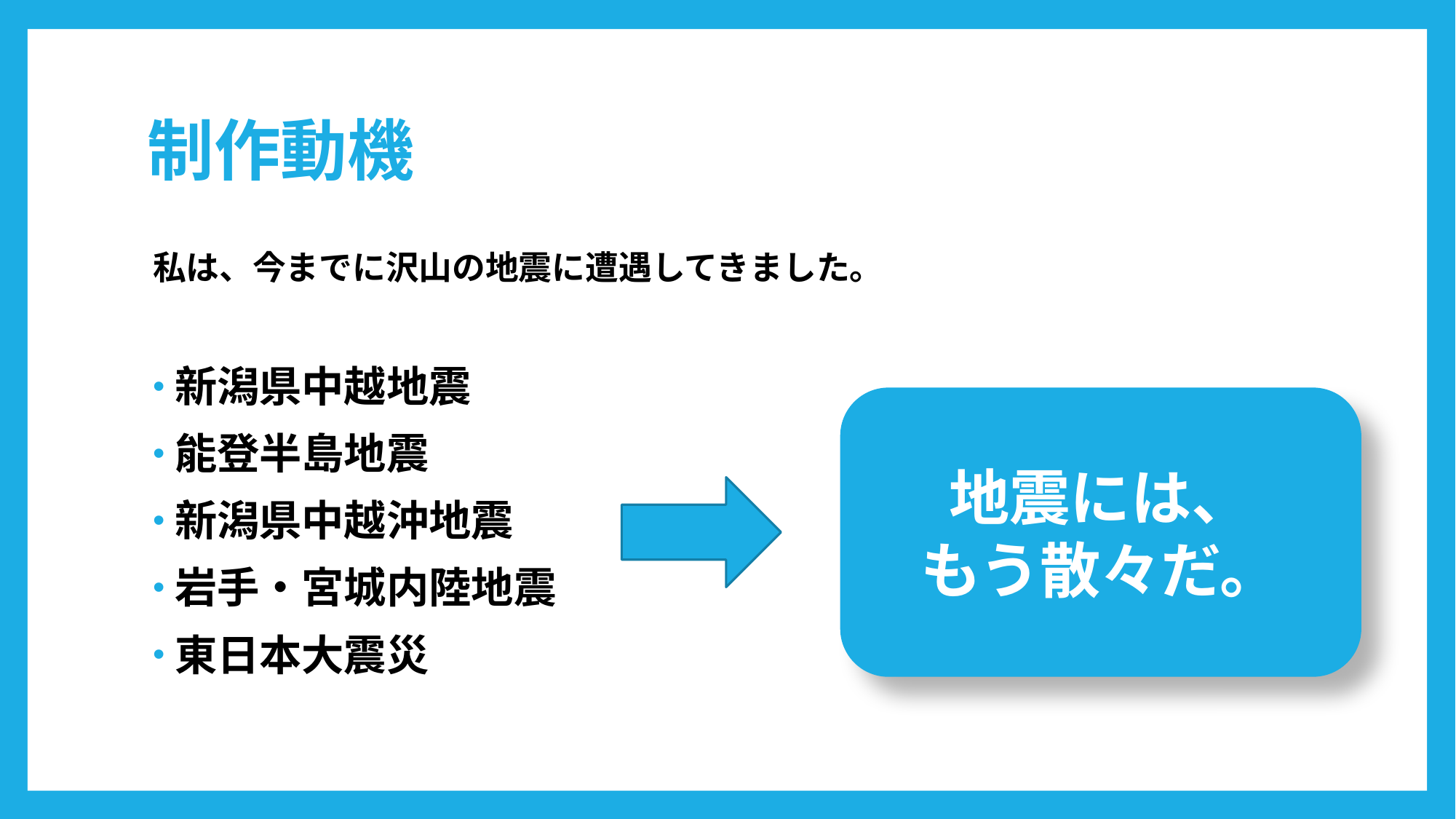

# 制作動機
私は、今までに沢山の地震に遭遇してきました。

新潟県中越地震
能登半島地震
新潟県中越沖地震
岩手・宮城内陸地震
東日本大震災

地震には、
もう散々だ。